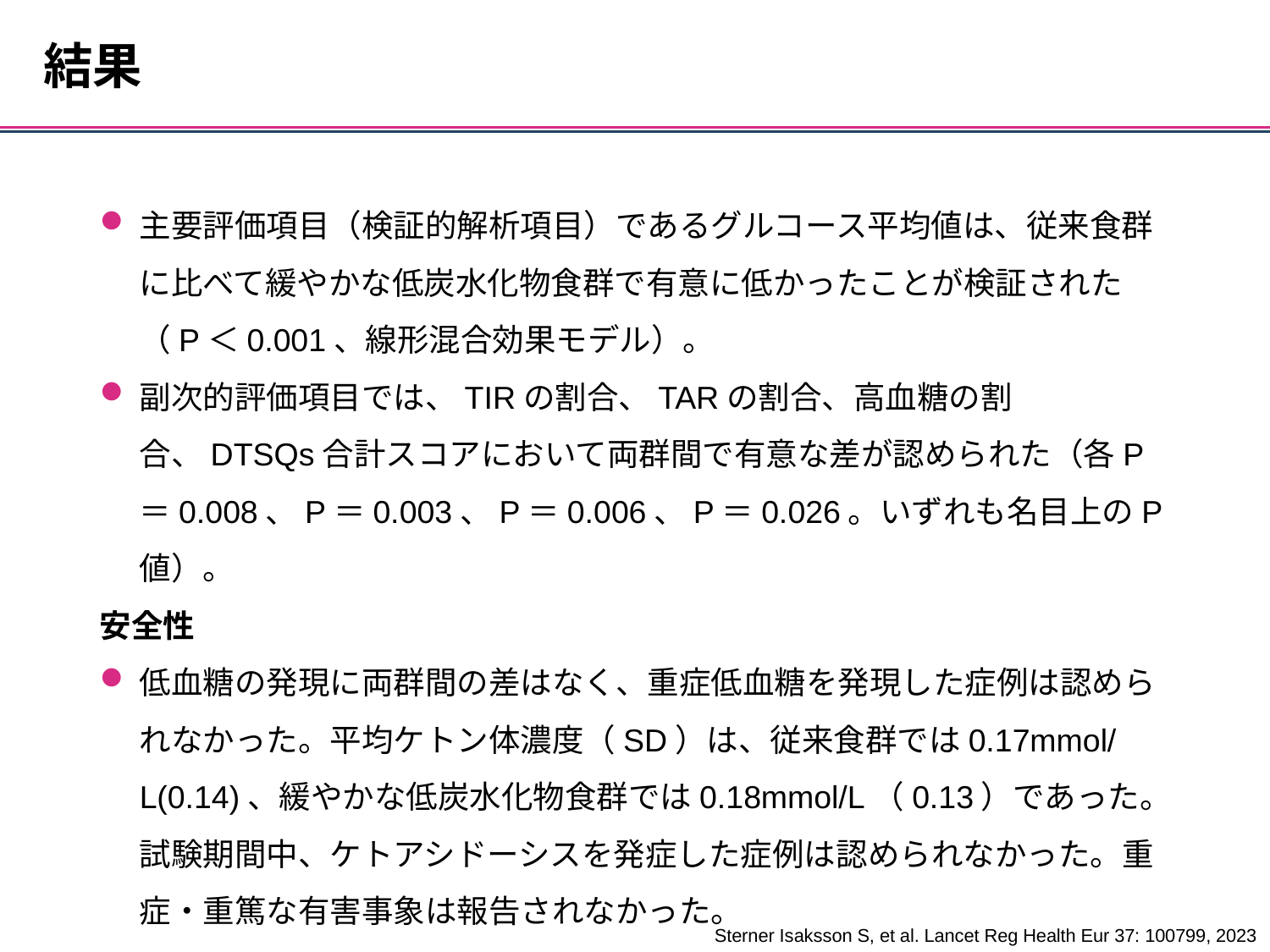

結果
主要評価項目（検証的解析項目）であるグルコース平均値は、従来食群に比べて緩やかな低炭水化物食群で有意に低かったことが検証された（P＜0.001、線形混合効果モデル）。
副次的評価項目では、TIRの割合、TARの割合、高血糖の割合、DTSQs合計スコアにおいて両群間で有意な差が認められた（各P＝0.008、P＝0.003、P＝0.006、P＝0.026。いずれも名目上のP値）。
安全性
低血糖の発現に両群間の差はなく、重症低血糖を発現した症例は認められなかった。平均ケトン体濃度（SD）は、従来食群では0.17mmol/L(0.14)、緩やかな低炭水化物食群では0.18mmol/L（0.13）であった。試験期間中、ケトアシドーシスを発症した症例は認められなかった。重症・重篤な有害事象は報告されなかった。
Sterner Isaksson S, et al. Lancet Reg Health Eur 37: 100799, 2023